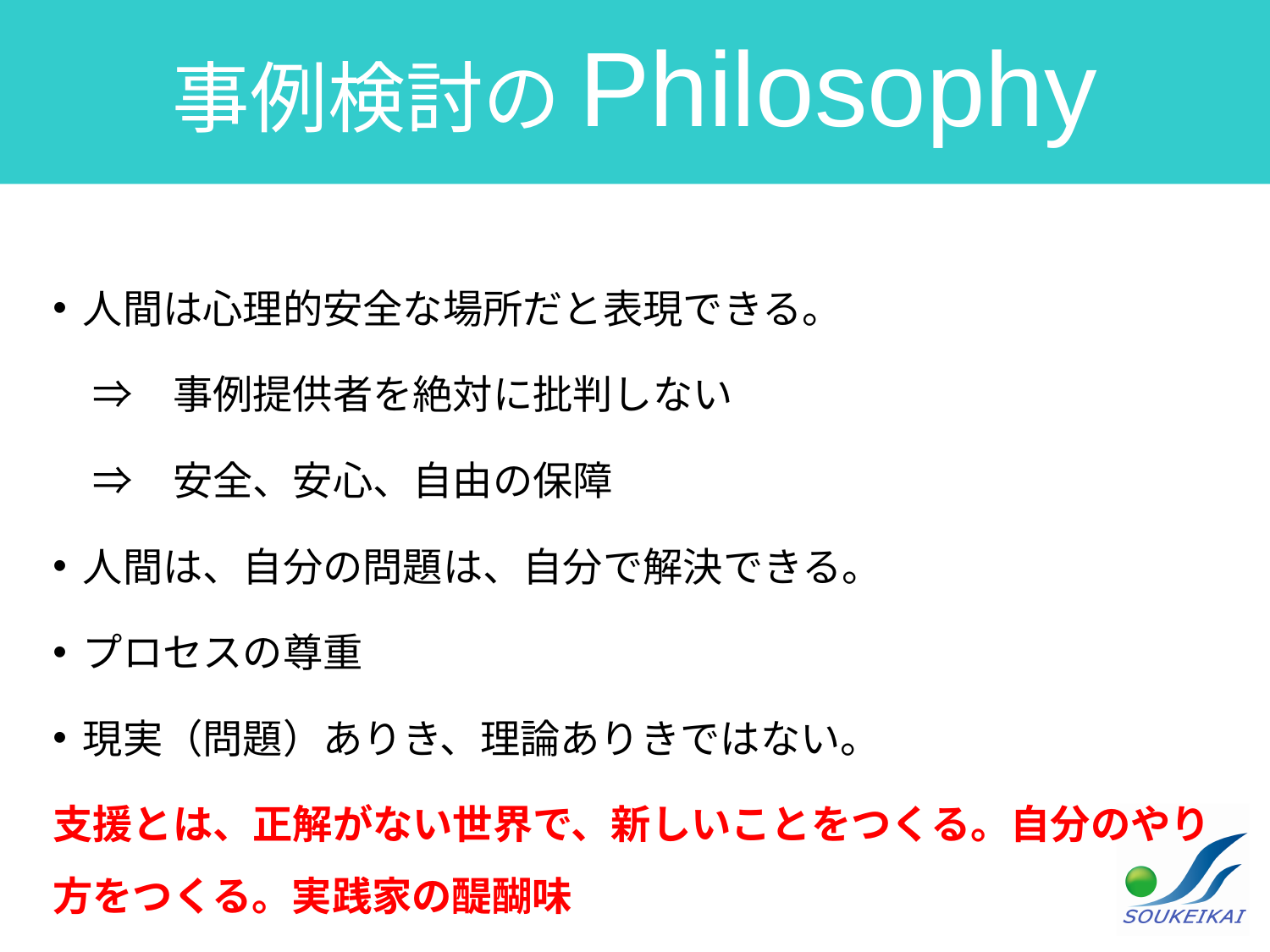

# 事例検討のPhilosophy
人間は心理的安全な場所だと表現できる。
　⇒　事例提供者を絶対に批判しない
　⇒　安全、安心、自由の保障
人間は、自分の問題は、自分で解決できる。
プロセスの尊重
現実（問題）ありき、理論ありきではない。
支援とは、正解がない世界で、新しいことをつくる。自分のやり方をつくる。実践家の醍醐味